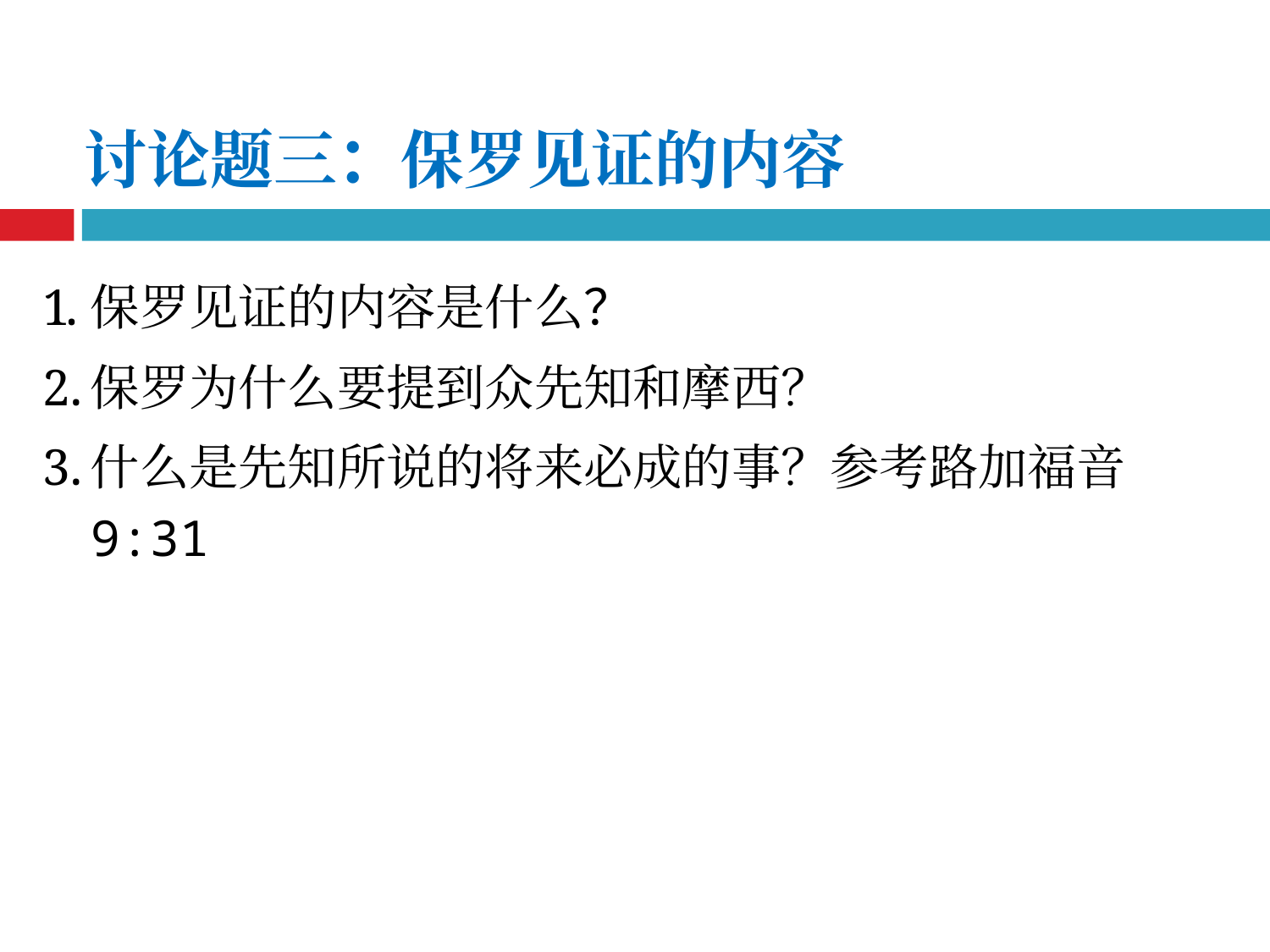

讨论题三：保罗见证的内容
保罗见证的内容是什么？
保罗为什么要提到众先知和摩西？
什么是先知所说的将来必成的事？参考路加福音9:31